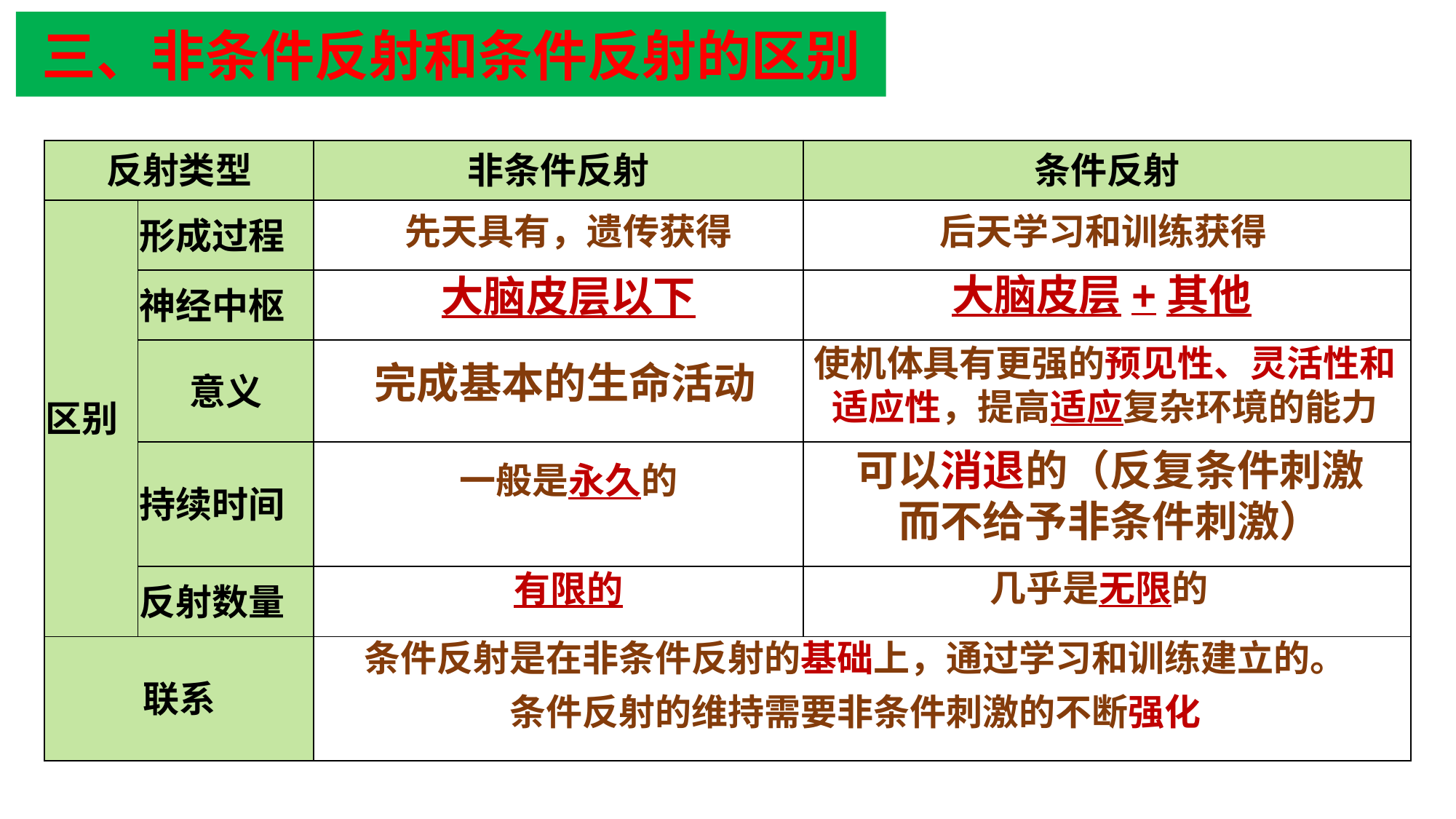

三、非条件反射和条件反射的区别
| 反射类型 |  | 非条件反射 | 条件反射 |
| --- | --- | --- | --- |
| 区别 | 形成过程 |  |  |
|  | 神经中枢 |  |  |
|  | 意义 |  |  |
|  | 持续时间 |  |  |
|  | 反射数量 |  |  |
| 联系 |  |  |  |
先天具有，遗传获得
后天学习和训练获得
大脑皮层+其他
大脑皮层以下
使机体具有更强的预见性、灵活性和 适应性，提高适应复杂环境的能力
完成基本的生命活动
可以消退的（反复条件刺激而不给予非条件刺激）
一般是永久的
几乎是无限的
有限的
条件反射是在非条件反射的基础上，通过学习和训练建立的。
条件反射的维持需要非条件刺激的不断强化